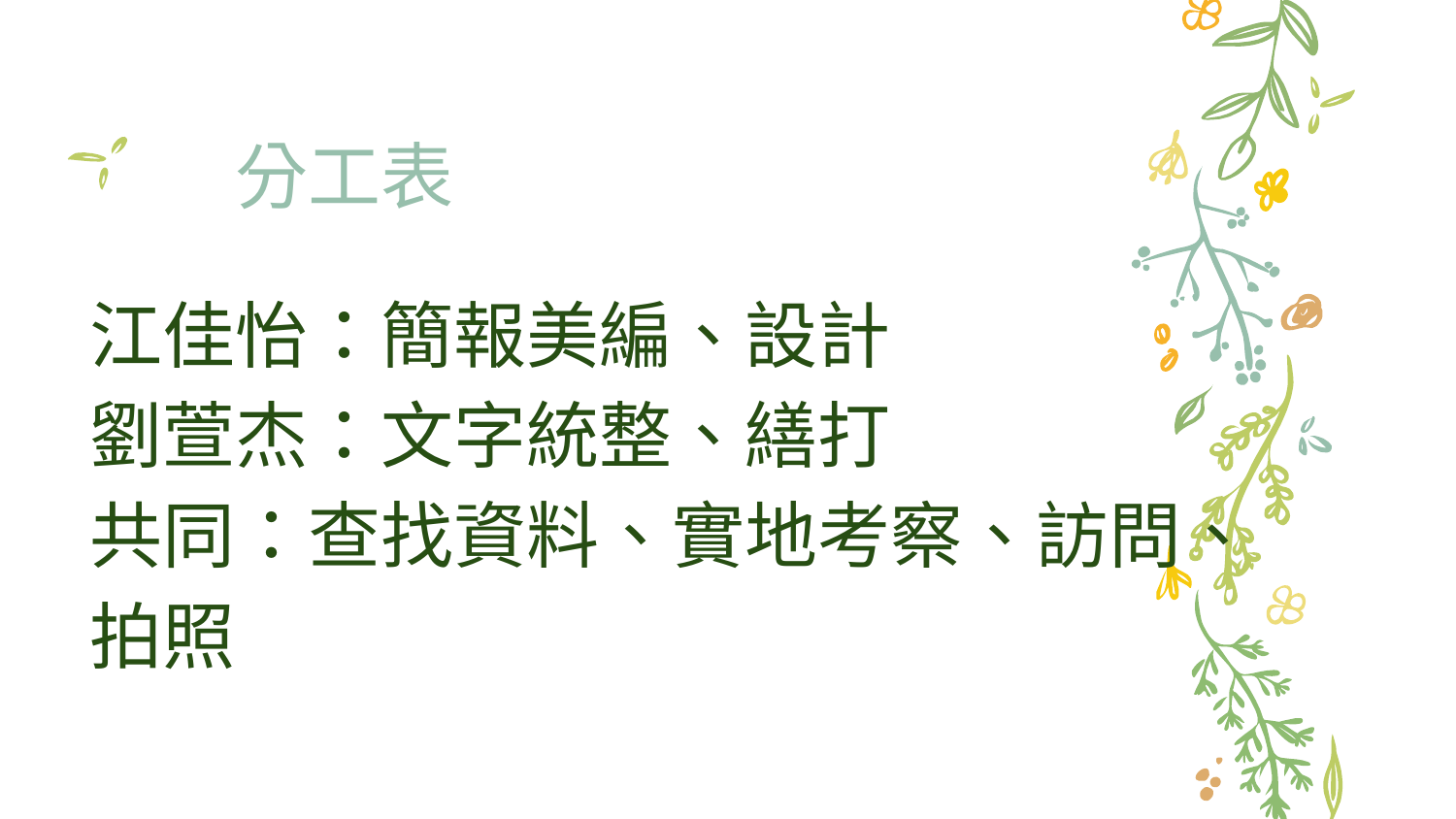

# 分工表

江佳怡：簡報美編、設計
劉萱杰：文字統整、繕打
共同：查找資料、實地考察、訪問、拍照